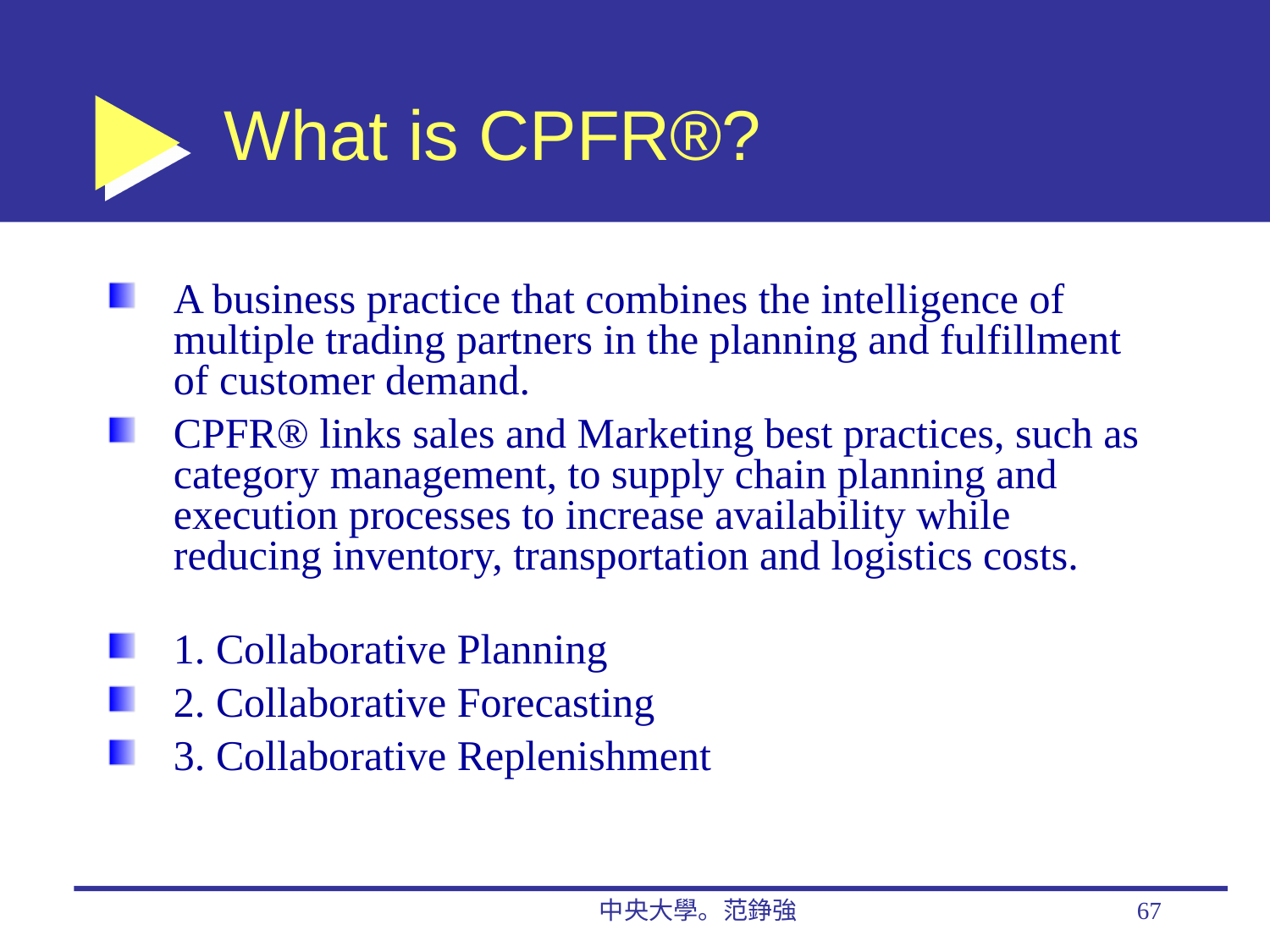

# What is CPFR®?
A business practice that combines the intelligence of
multiple trading partners in the planning and fulfillment
of customer demand.
CPFR® links sales and Marketing best practices, such as category management, to supply chain planning and execution processes to increase availability while reducing inventory, transportation and logistics costs.
1. Collaborative Planning
2. Collaborative Forecasting
3. Collaborative Replenishment
中央大學。范錚強
67